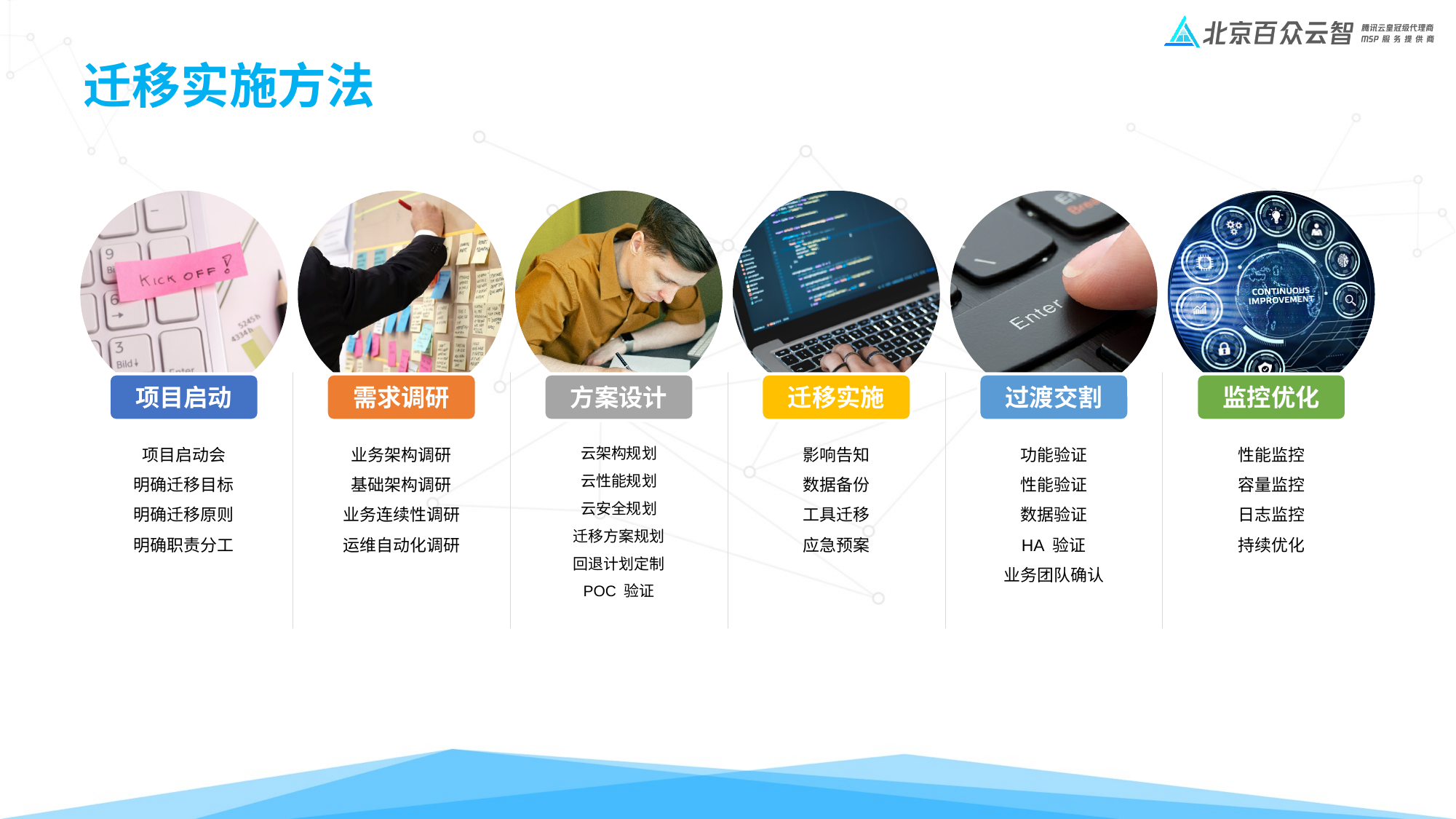

# 迁移实施方法

项目启动
项目启动会
明确迁移目标
明确迁移原则
明确职责分工

需求调研
业务架构调研
基础架构调研
业务连续性调研
运维自动化调研

方案设计
云架构规划
云性能规划
云安全规划
迁移方案规划
回退计划定制
POC 验证

迁移实施
影响告知
数据备份
工具迁移
应急预案

过渡交割
功能验证
性能验证
数据验证
HA 验证
业务团队确认

监控优化
性能监控
容量监控
日志监控
持续优化